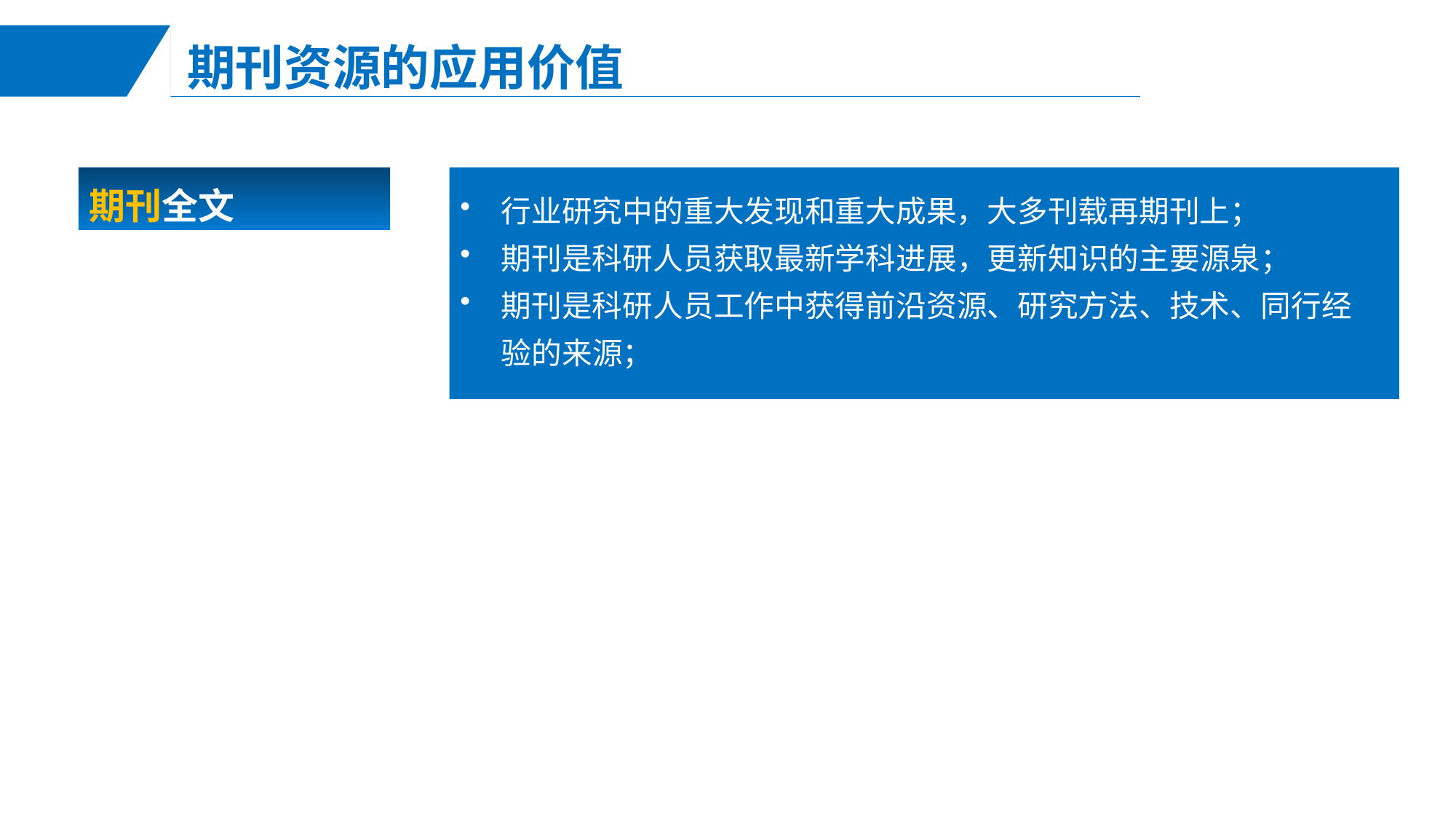

期刊资源的应用价值

期刊全文
行业研究中的重大发现和重大成果，大多刊载再期刊上；
期刊是科研人员获取最新学科进展，更新知识的主要源泉；
期刊是科研人员工作中获得前沿资源、研究方法、技术、同行经验的来源；